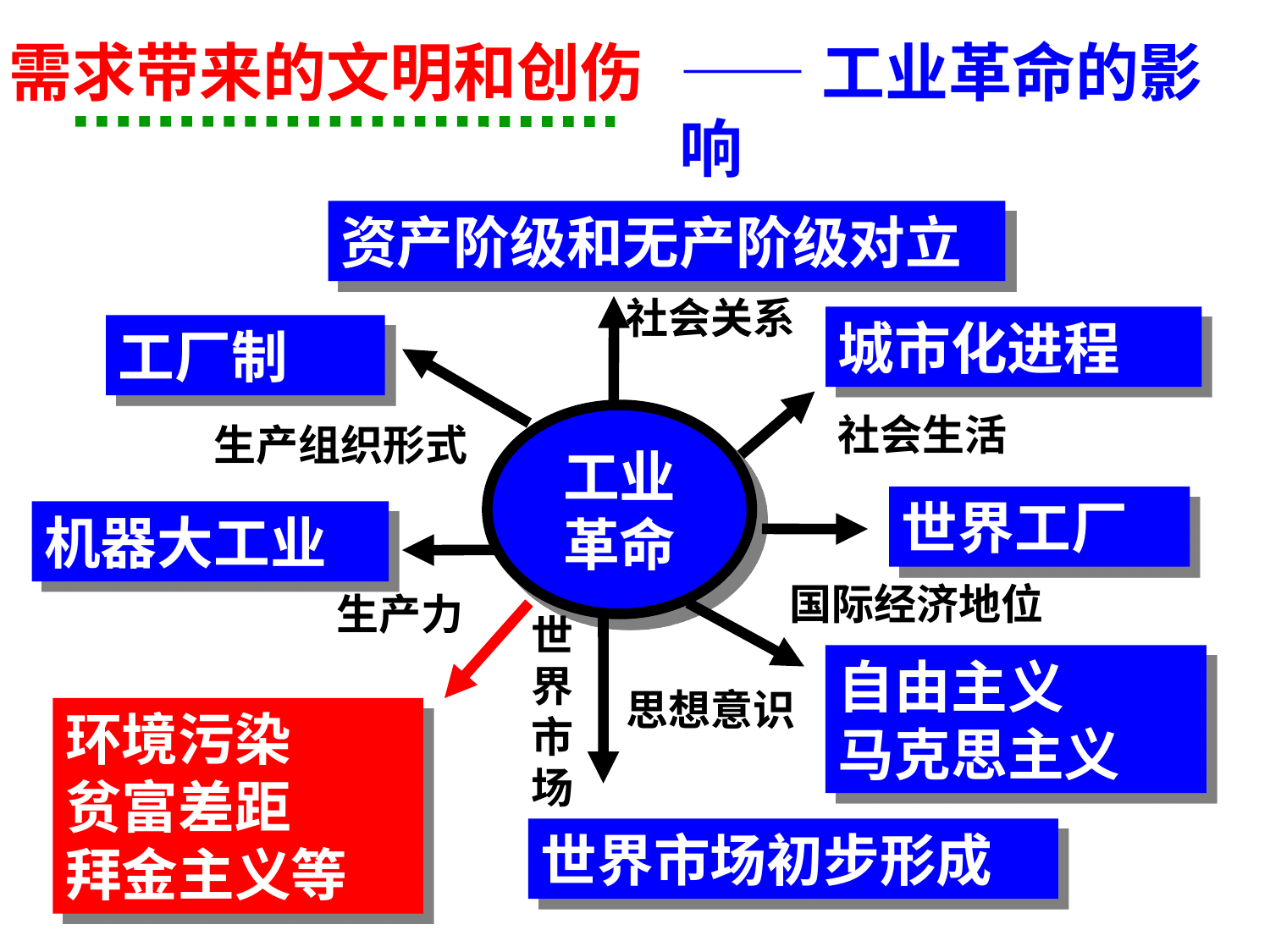

需求带来的文明和创伤
——工业革命的影响

资产阶级和无产阶级对立
社会关系

城市化进程
工厂制

工业革命
社会生活
生产组织形式
世界工厂
机器大工业

国际经济地位
生产力

世界市场

自由主义
马克思主义
思想意识
环境污染
贫富差距
拜金主义等
世界市场初步形成